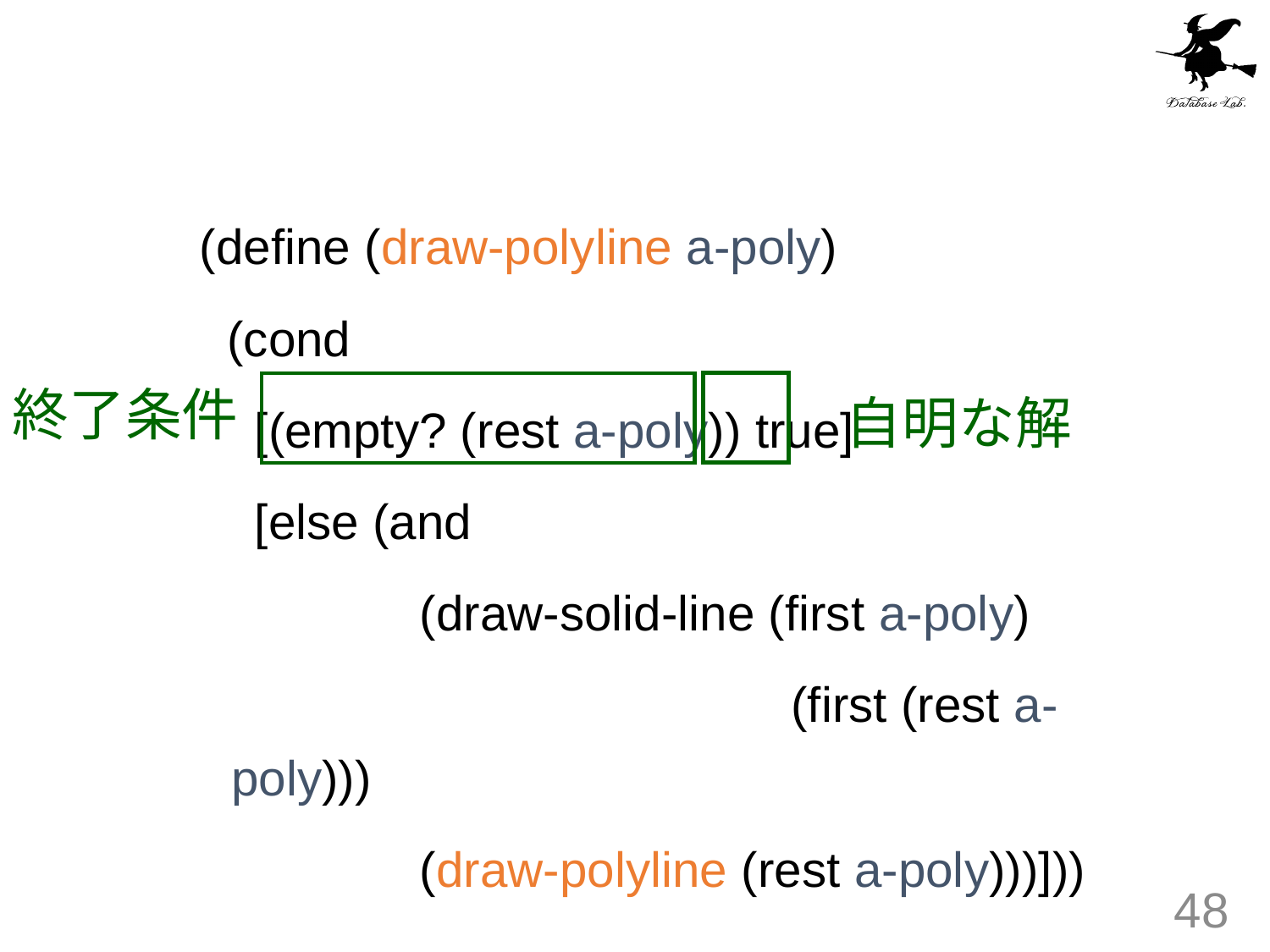

(define (draw-polyline a-poly)
  (cond
    [(empty? (rest a-poly)) true]
    [else (and
                (draw-solid-line (first a-poly)
                                           (first (rest a-poly)))
                (draw-polyline (rest a-poly)))]))

終了条件

自明な解
48